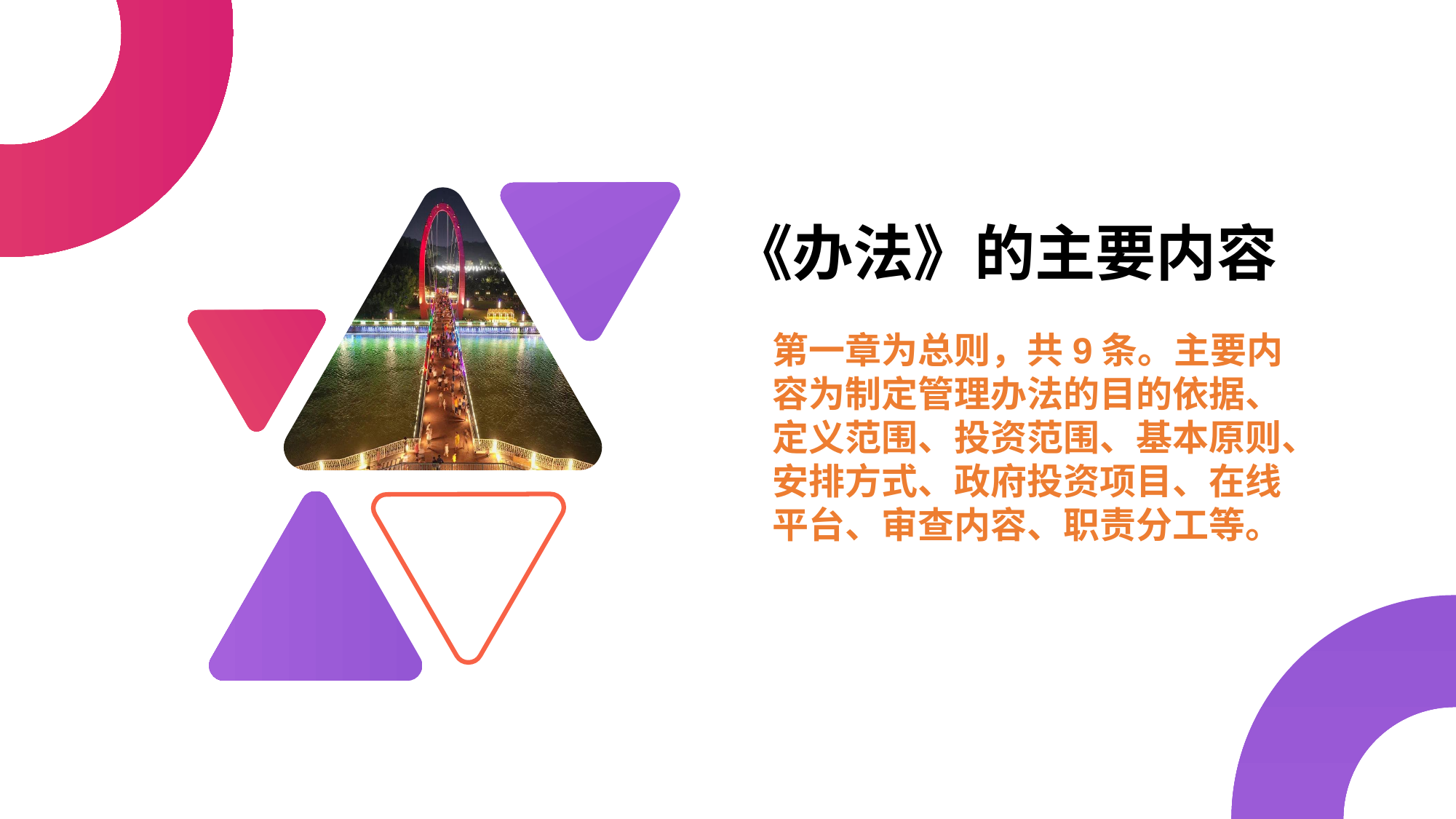

《办法》的主要内容

第一章为总则，共9条。主要内容为制定管理办法的目的依据、定义范围、投资范围、基本原则、安排方式、政府投资项目、在线平台、审查内容、职责分工等。